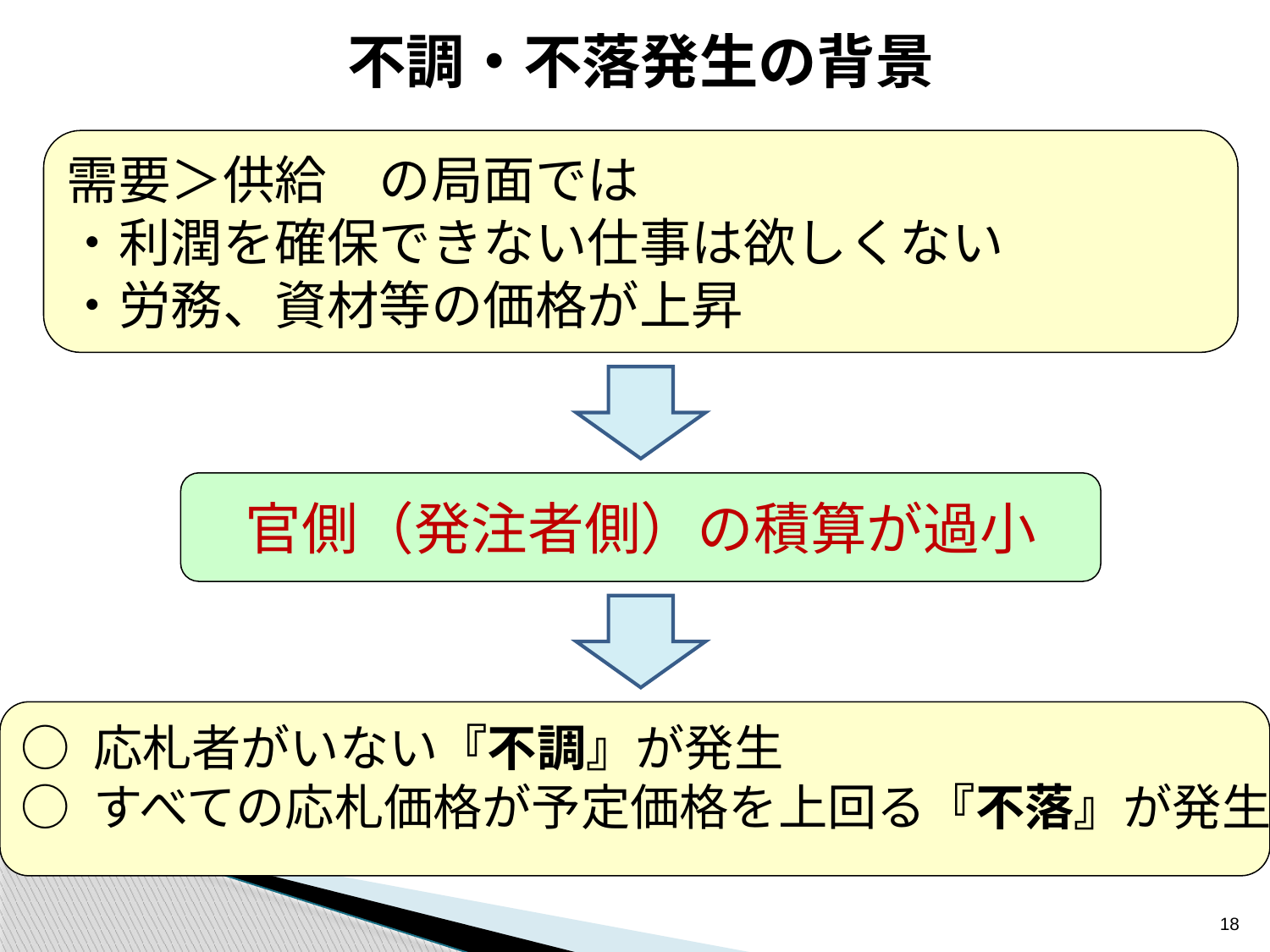

不調・不落発生の背景
需要＞供給　の局面では
・利潤を確保できない仕事は欲しくない
・労務、資材等の価格が上昇

官側（発注者側）の積算が過小

○ 応札者がいない『不調』が発生
○ すべての応札価格が予定価格を上回る『不落』が発生
18